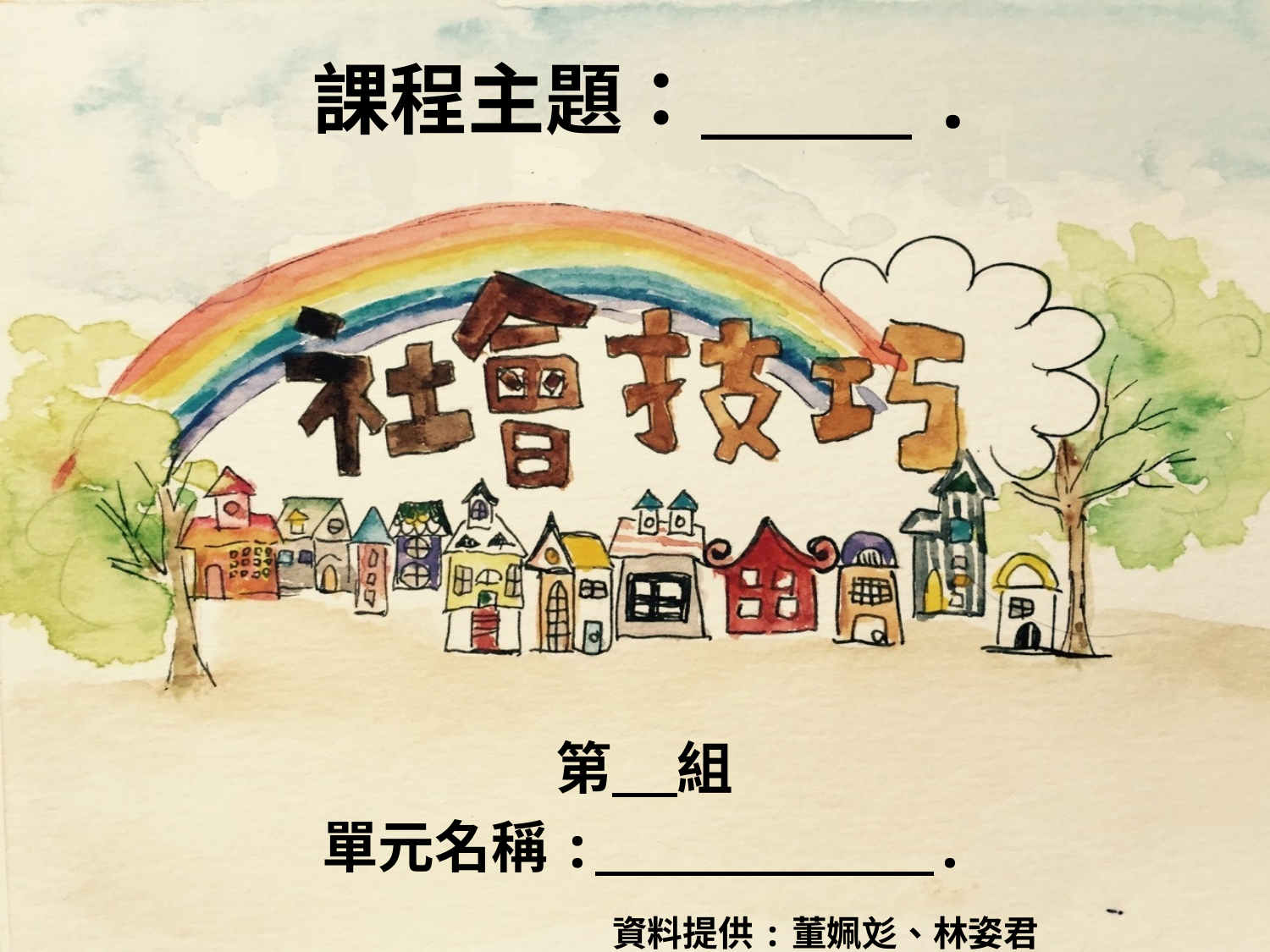

# 課程主題：            .
第     組
單元名稱:          .
                           資料提供:董姵彣、林姿君